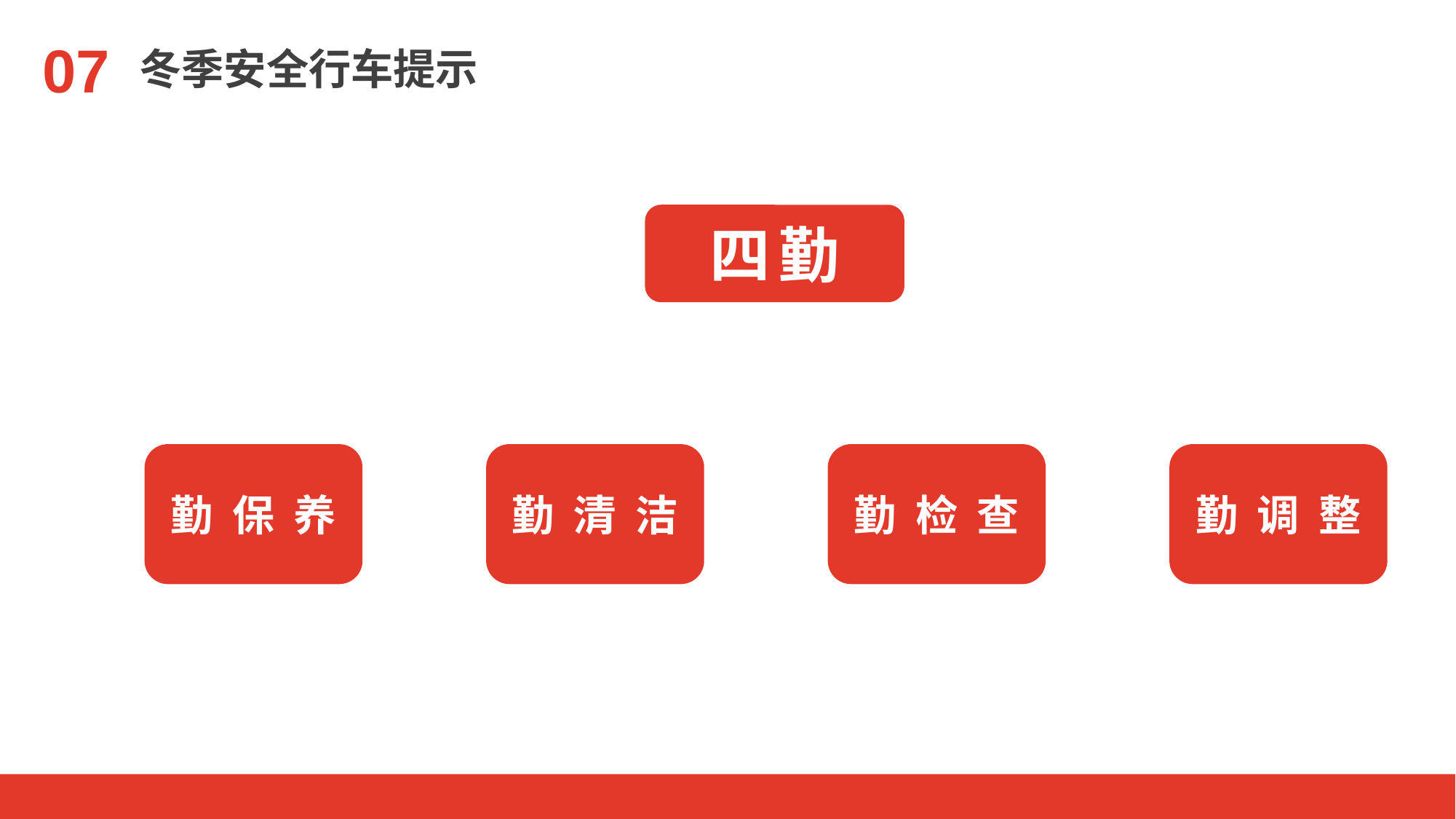

07
冬季安全行车提示
四勤
勤  保  养
勤  清  洁
勤  检  查
勤  调  整